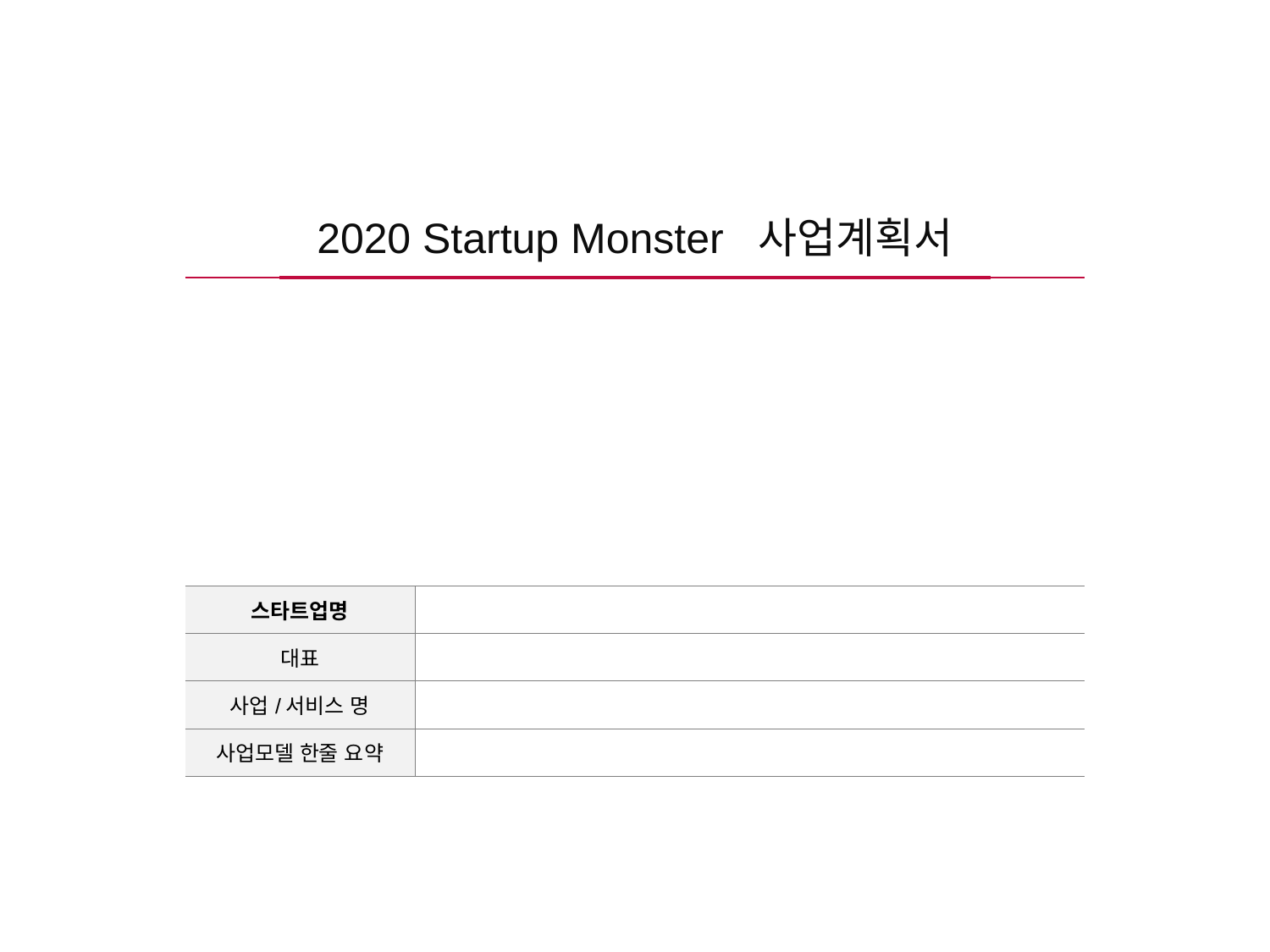

# 2020 Startup Monster  사업계획서
| 스타트업명 |  |
| --- | --- |
| 대표 |  |
| 사업/서비스 명 |  |
| 사업모델 한줄 요약 |  |